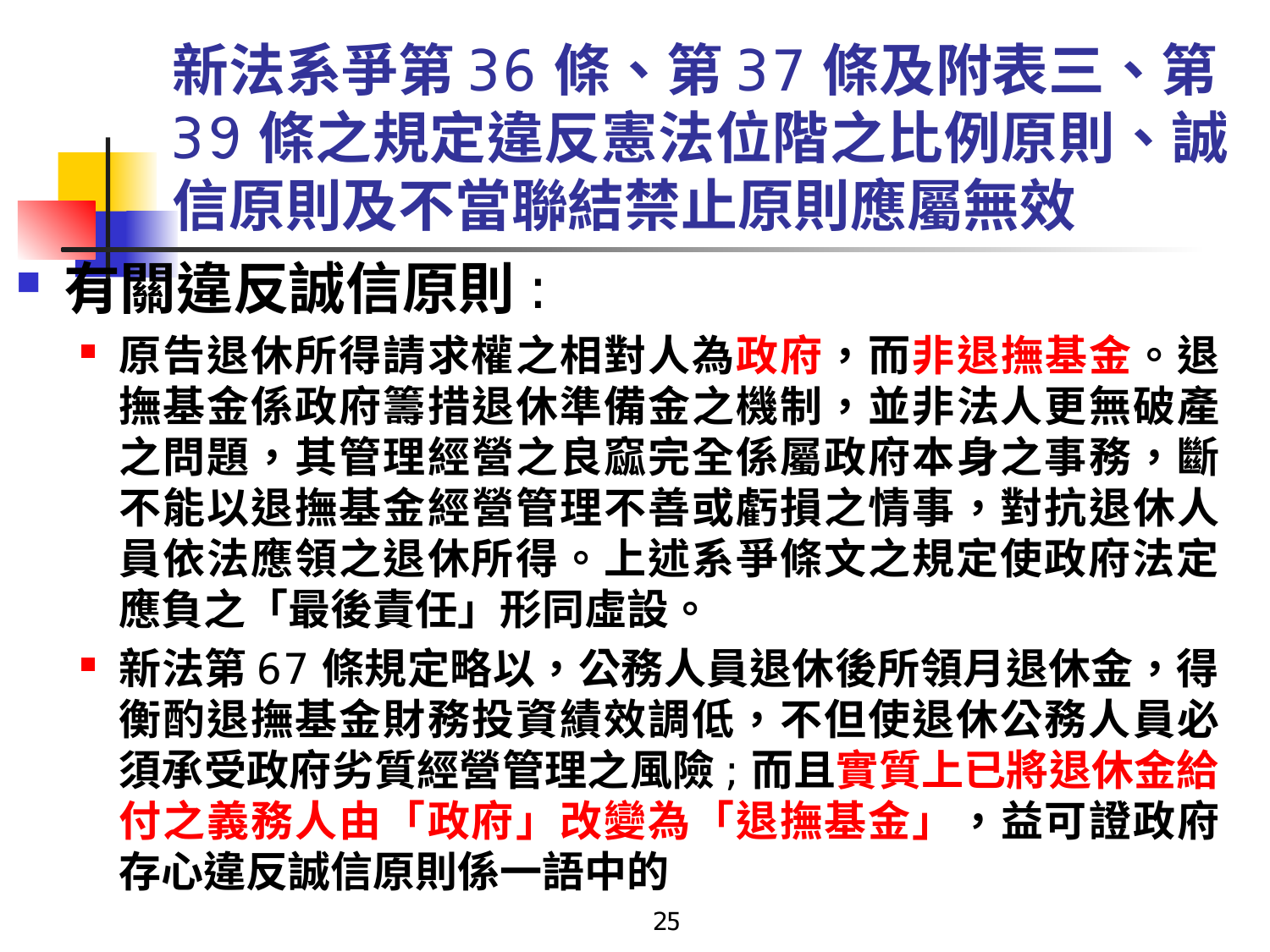

# 新法系爭第36條、第37條及附表三、第39條之規定違反憲法位階之比例原則、誠信原則及不當聯結禁止原則應屬無效
有關違反誠信原則:
原告退休所得請求權之相對人為政府，而非退撫基金。退撫基金係政府籌措退休準備金之機制，並非法人更無破產之問題，其管理經營之良窳完全係屬政府本身之事務，斷不能以退撫基金經營管理不善或虧損之情事，對抗退休人員依法應領之退休所得。上述系爭條文之規定使政府法定應負之「最後責任」形同虛設。
新法第67條規定略以，公務人員退休後所領月退休金，得衡酌退撫基金財務投資績效調低，不但使退休公務人員必須承受政府劣質經營管理之風險;而且實質上已將退休金給付之義務人由「政府」改變為「退撫基金」，益可證政府存心違反誠信原則係一語中的

25